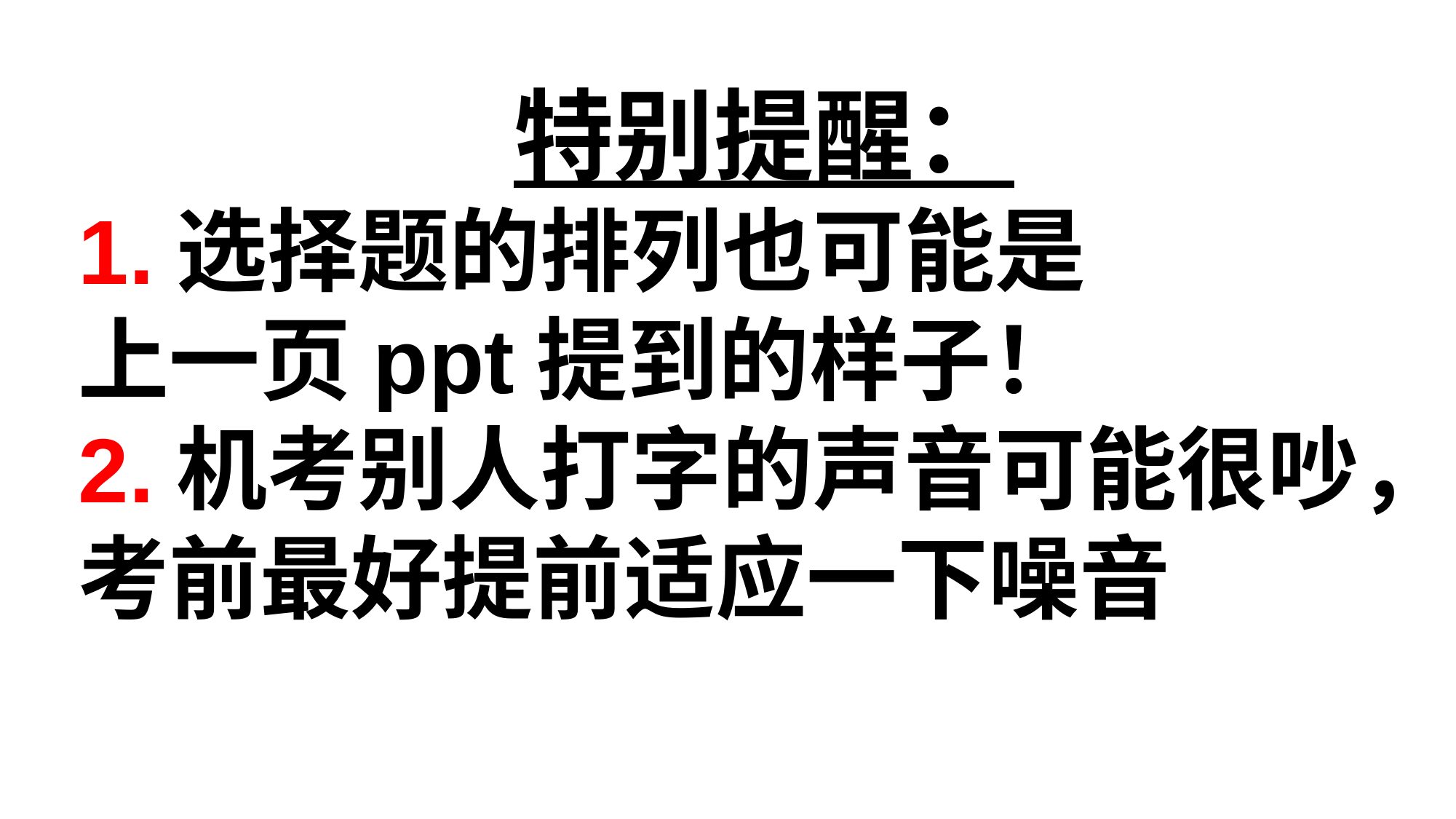

特别提醒：
1.选择题的排列也可能是
上一页ppt提到的样子！
2.机考别人打字的声音可能很吵，
考前最好提前适应一下噪音